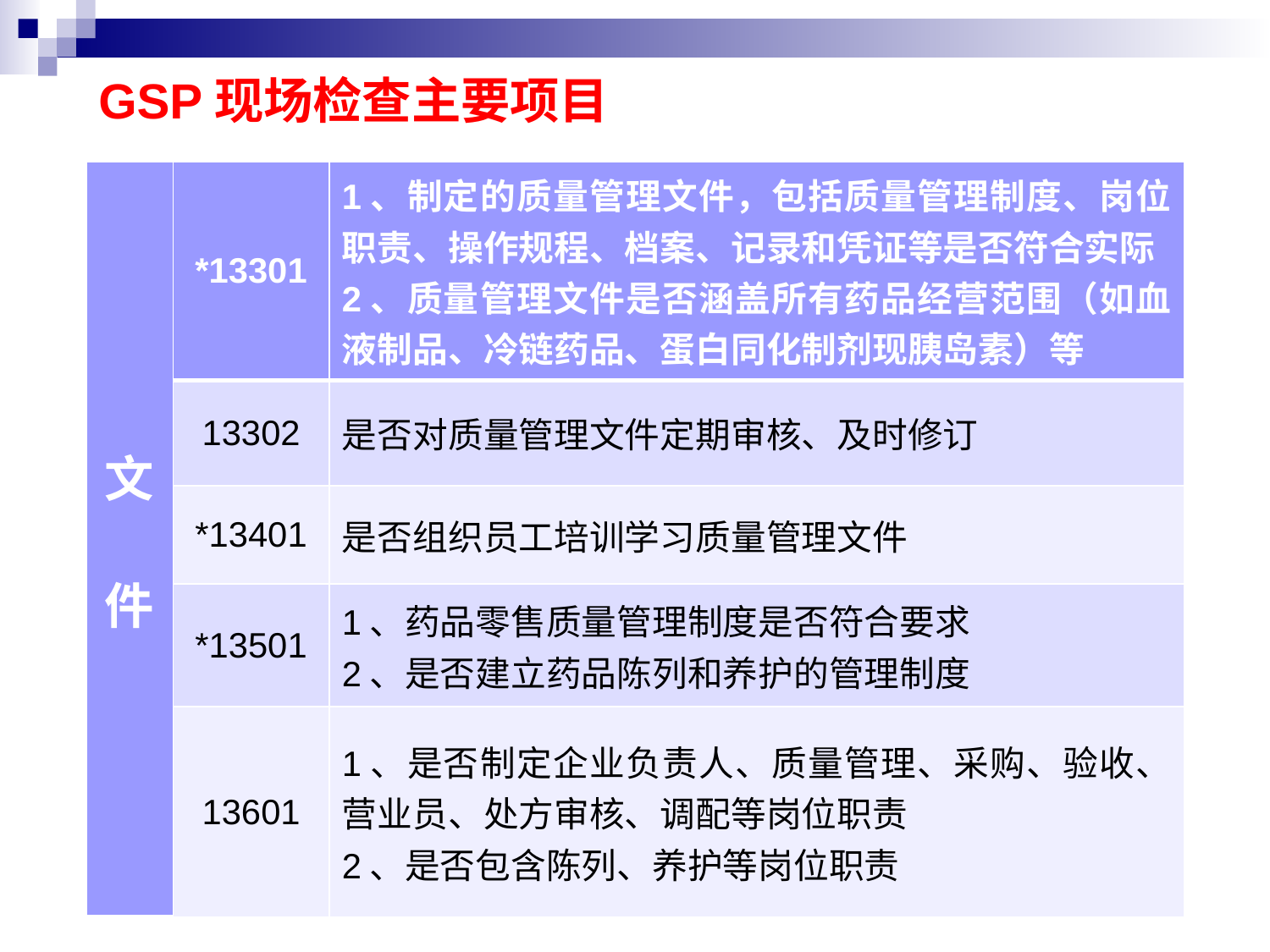

# GSP现场检查主要项目
| 文 件 | \*13301 | 1、制定的质量管理文件，包括质量管理制度、岗位职责、操作规程、档案、记录和凭证等是否符合实际 2、质量管理文件是否涵盖所有药品经营范围（如血液制品、冷链药品、蛋白同化制剂现胰岛素）等 |
| --- | --- | --- |
|  | 13302 | 是否对质量管理文件定期审核、及时修订 |
|  | \*13401 | 是否组织员工培训学习质量管理文件 |
|  | \*13501 | 1、药品零售质量管理制度是否符合要求 2、是否建立药品陈列和养护的管理制度 |
|  | 13601 | 1、是否制定企业负责人、质量管理、采购、验收、营业员、处方审核、调配等岗位职责 2、是否包含陈列、养护等岗位职责 |